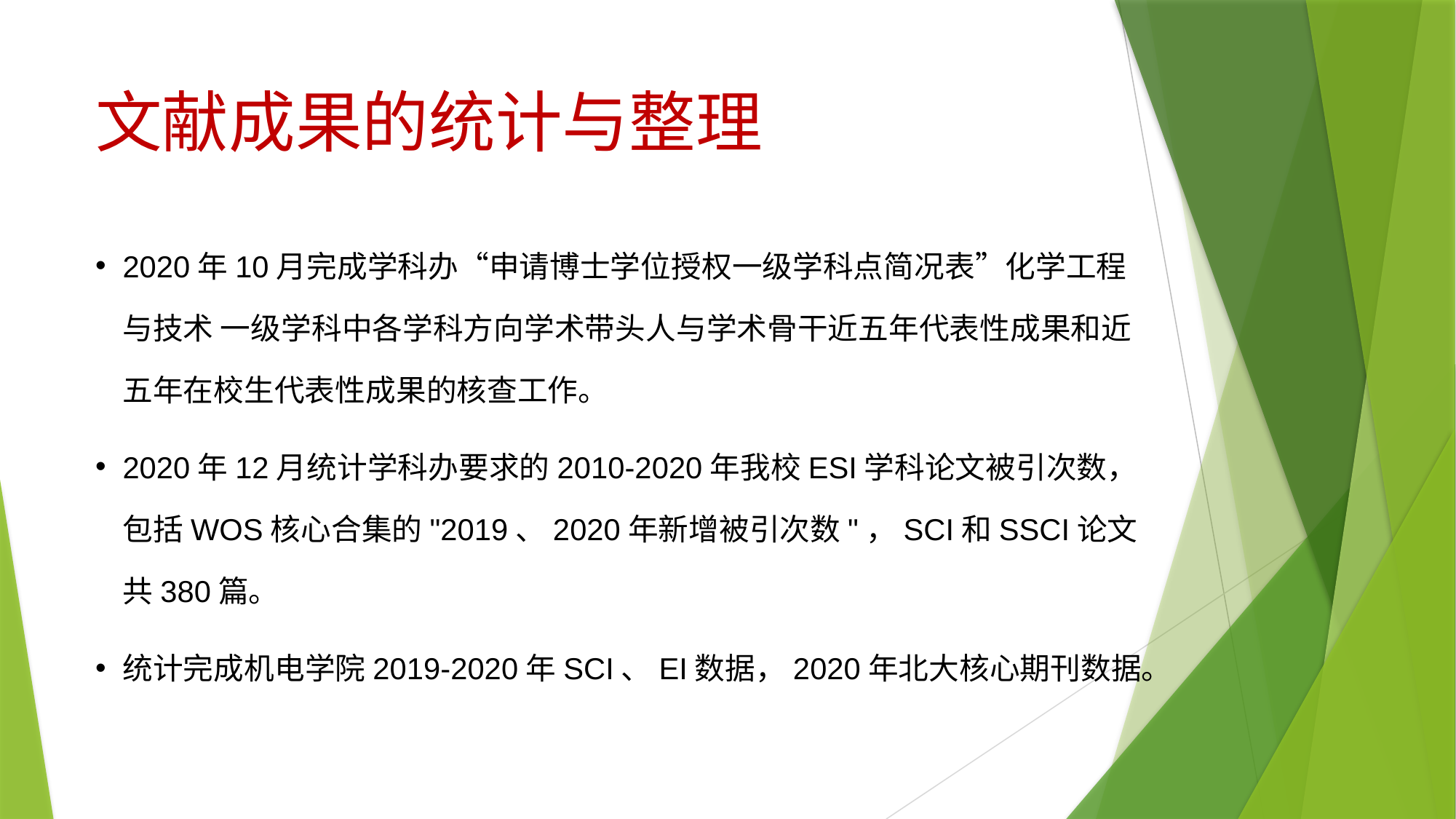

# 文献成果的统计与整理
2020年10月完成学科办“申请博士学位授权一级学科点简况表”化学工程与技术 一级学科中各学科方向学术带头人与学术骨干近五年代表性成果和近五年在校生代表性成果的核查工作。
2020年12月统计学科办要求的2010-2020年我校ESI学科论文被引次数，包括WOS核心合集的"2019、2020年新增被引次数"，SCI和SSCI论文共380篇。
统计完成机电学院2019-2020年SCI、EI数据，2020年北大核心期刊数据。